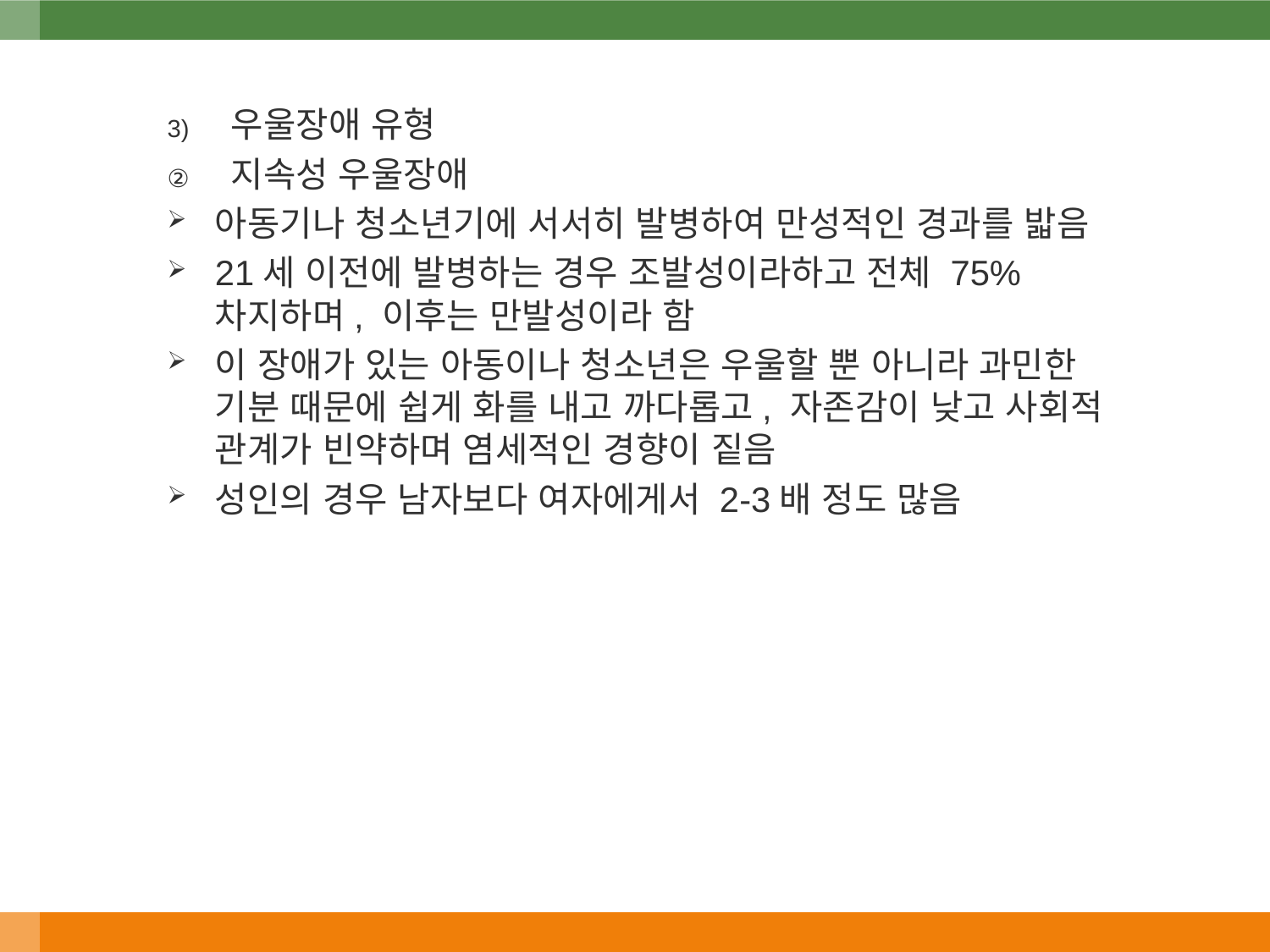

우울장애 유형
지속성 우울장애
아동기나 청소년기에 서서히 발병하여 만성적인 경과를 밟음
21세 이전에 발병하는 경우 조발성이라하고 전체 75% 차지하며, 이후는 만발성이라 함
이 장애가 있는 아동이나 청소년은 우울할 뿐 아니라 과민한 기분 때문에 쉽게 화를 내고 까다롭고, 자존감이 낮고 사회적 관계가 빈약하며 염세적인 경향이 짙음
성인의 경우 남자보다 여자에게서 2-3배 정도 많음